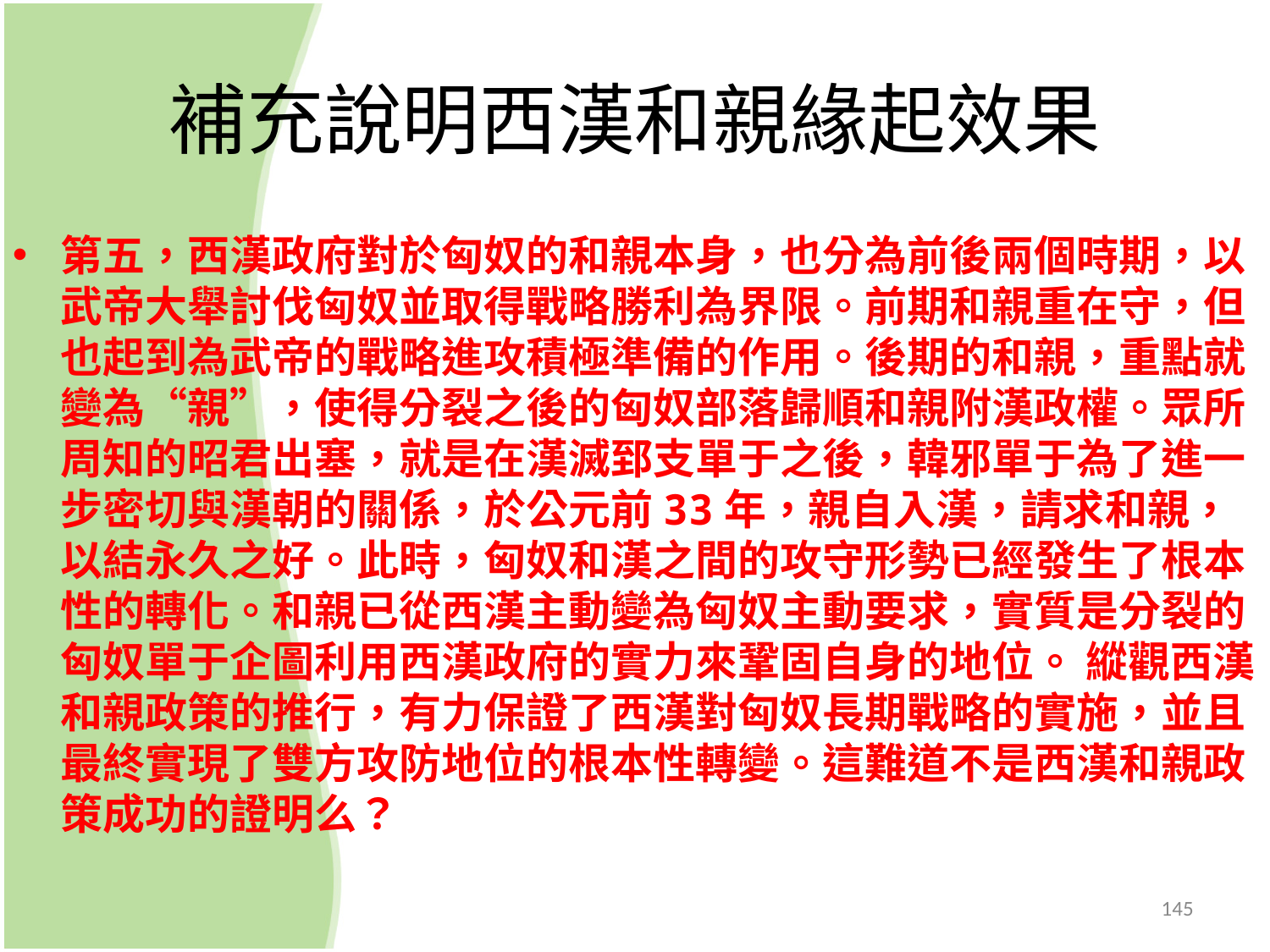

# 補充說明西漢和親緣起效果
第五，西漢政府對於匈奴的和親本身，也分為前後兩個時期，以武帝大舉討伐匈奴並取得戰略勝利為界限。前期和親重在守，但也起到為武帝的戰略進攻積極準備的作用。後期的和親，重點就變為“親”，使得分裂之後的匈奴部落歸順和親附漢政權。眾所周知的昭君出塞，就是在漢滅郅支單于之後，韓邪單于為了進一步密切與漢朝的關係，於公元前33年，親自入漢，請求和親，以結永久之好。此時，匈奴和漢之間的攻守形勢已經發生了根本性的轉化。和親已從西漢主動變為匈奴主動要求，實質是分裂的匈奴單于企圖利用西漢政府的實力來鞏固自身的地位。 縱觀西漢和親政策的推行，有力保證了西漢對匈奴長期戰略的實施，並且最終實現了雙方攻防地位的根本性轉變。這難道不是西漢和親政策成功的證明么？
145